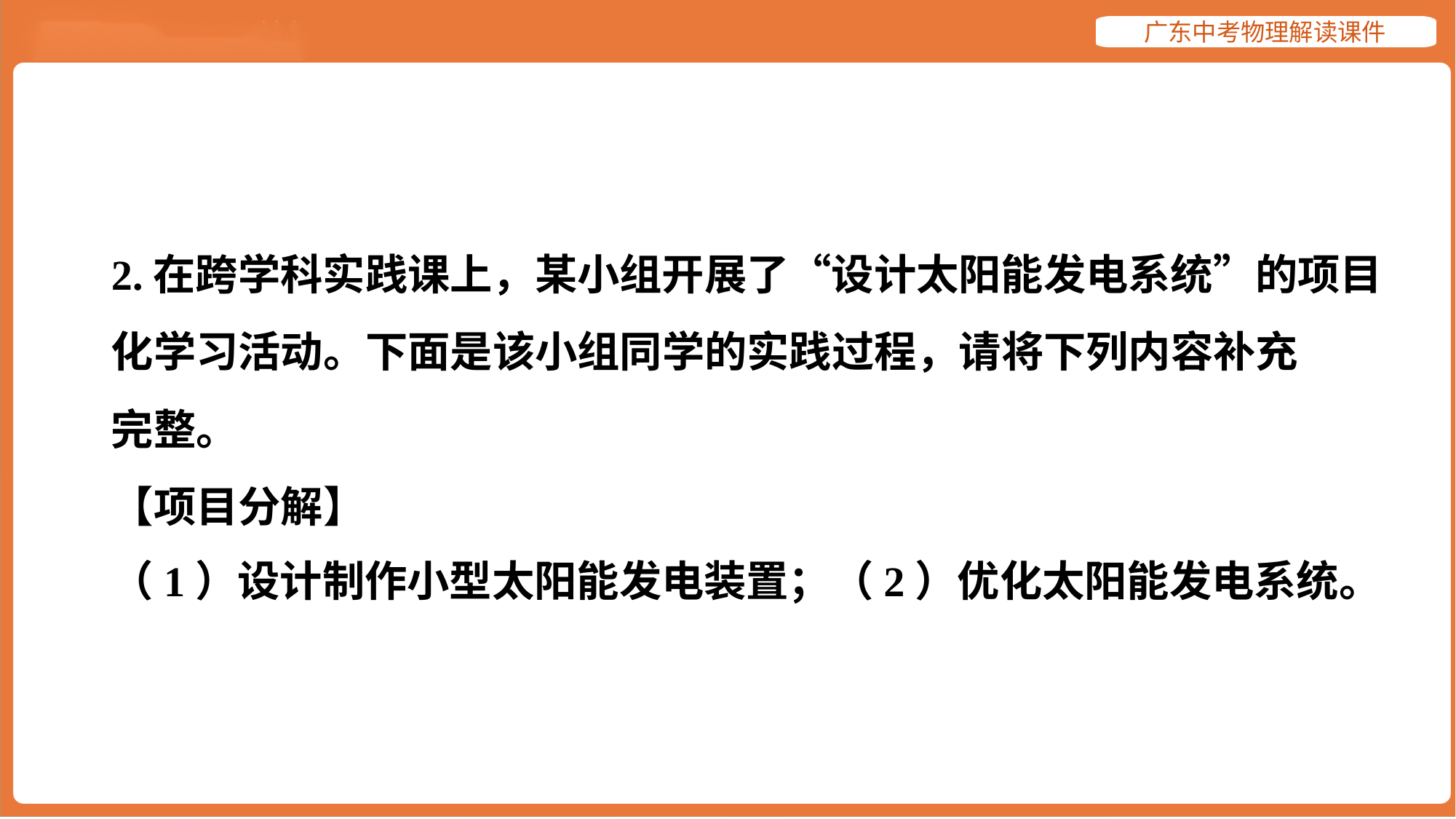

2.在跨学科实践课上，某小组开展了“设计太阳能发电系统”的项目
化学习活动。下面是该小组同学的实践过程，请将下列内容补充
完整。
【项目分解】
（1）设计制作小型太阳能发电装置；（2）优化太阳能发电系统。